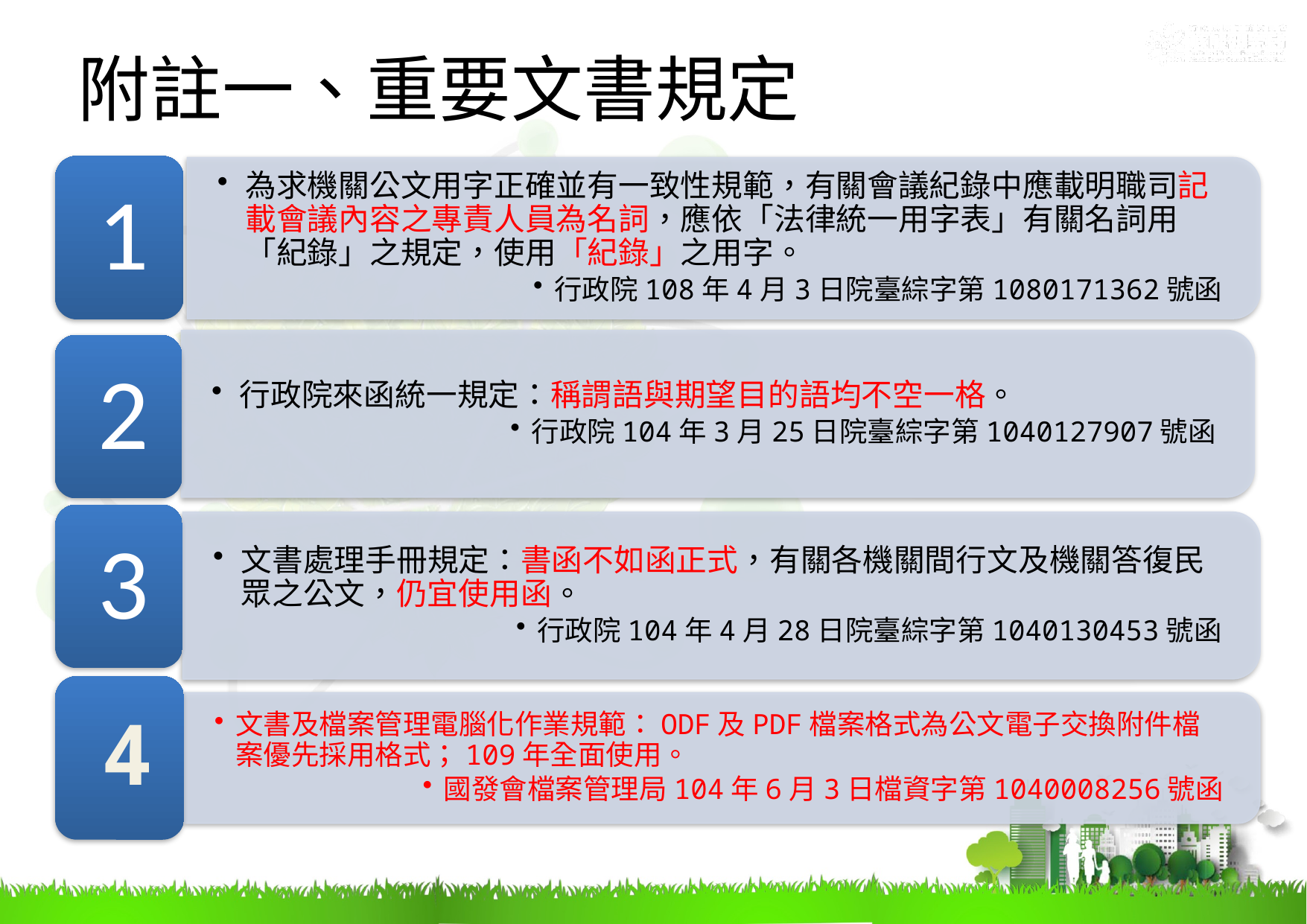

# 附註一、重要文書規定
行政院來函統一規定：稱謂語與期望目的語均不空一格。
行政院104年3月25日院臺綜字第1040127907號函
1
文書處理手冊規定：書函不如函正式，有關各機關間行文及機關答復民眾之公文，仍宜使用函。
行政院104年4月28日院臺綜字第1040130453號函
2
為求機關公文用字正確並有一致性規範，有關會議紀錄中應載明職司記載會議內容之專責人員為名詞，應依「法律統一用字表」有關名詞用「紀錄」之規定，使用「紀錄」之用字。
行政院108年4月3日院臺綜字第1080171362號函
3
文書及檔案管理電腦化作業規範：ODF及PDF檔案格式為公文電子交換附件檔案優先採用格式；109年全面使用。
國發會檔案管理局104年6月3日檔資字第1040008256號函
4